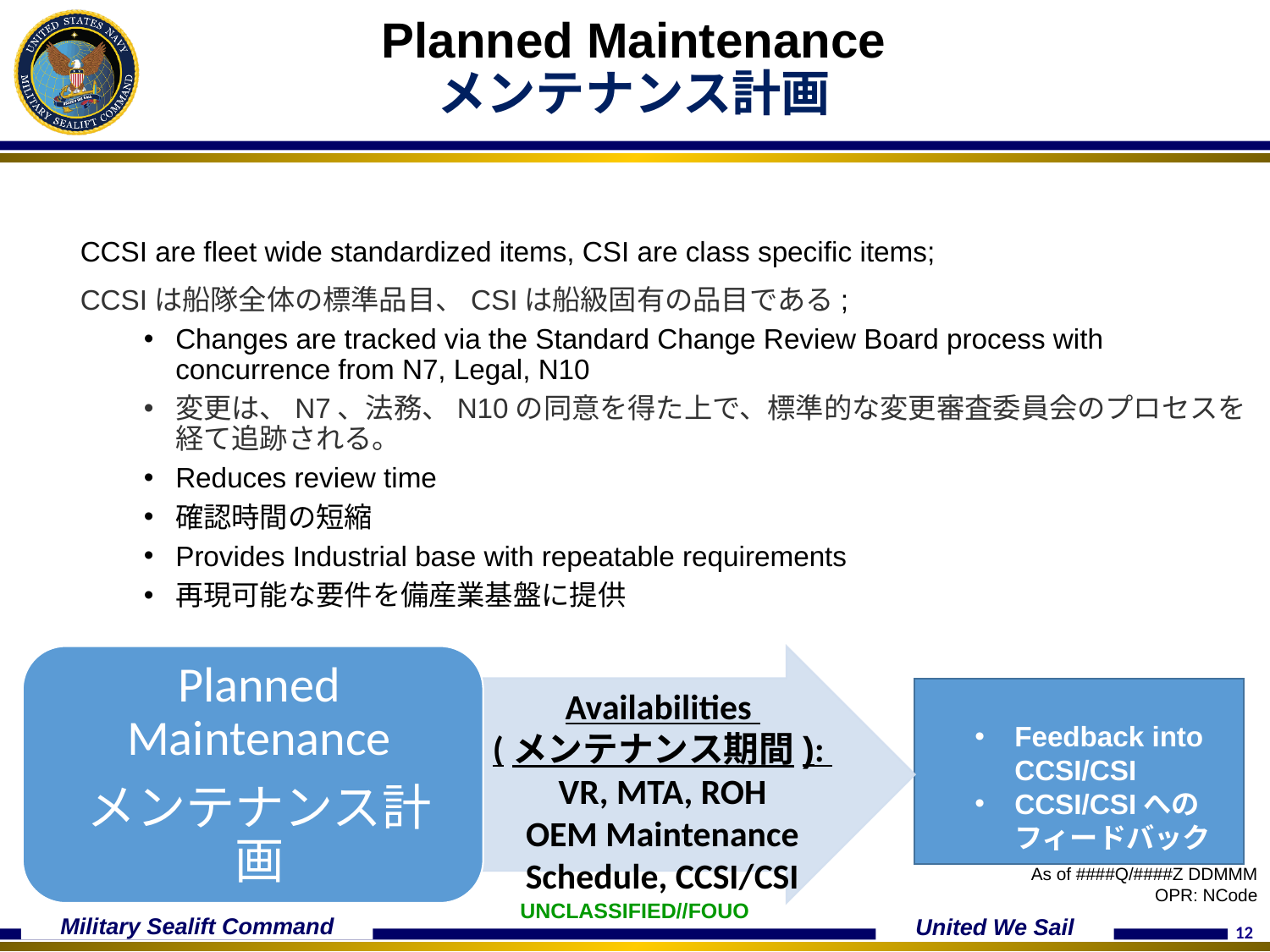

# Planned Maintenance メンテナンス計画

CCSI are fleet wide standardized items, CSI are class specific items;
CCSIは船隊全体の標準品目、CSIは船級固有の品目である;
Changes are tracked via the Standard Change Review Board process with concurrence from N7, Legal, N10
変更は、N7、法務、N10の同意を得た上で、標準的な変更審査委員会のプロセスを経て追跡される。
Reduces review time
確認時間の短縮
Provides Industrial base with repeatable requirements
再現可能な要件を備産業基盤に提供

Planned Maintenance
メンテナンス計画
Availabilities
(メンテナンス期間):
VR, MTA, ROH
OEM Maintenance Schedule, CCSI/CSI

Feedback into CCSI/CSI
CCSI/CSIへのフィードバック